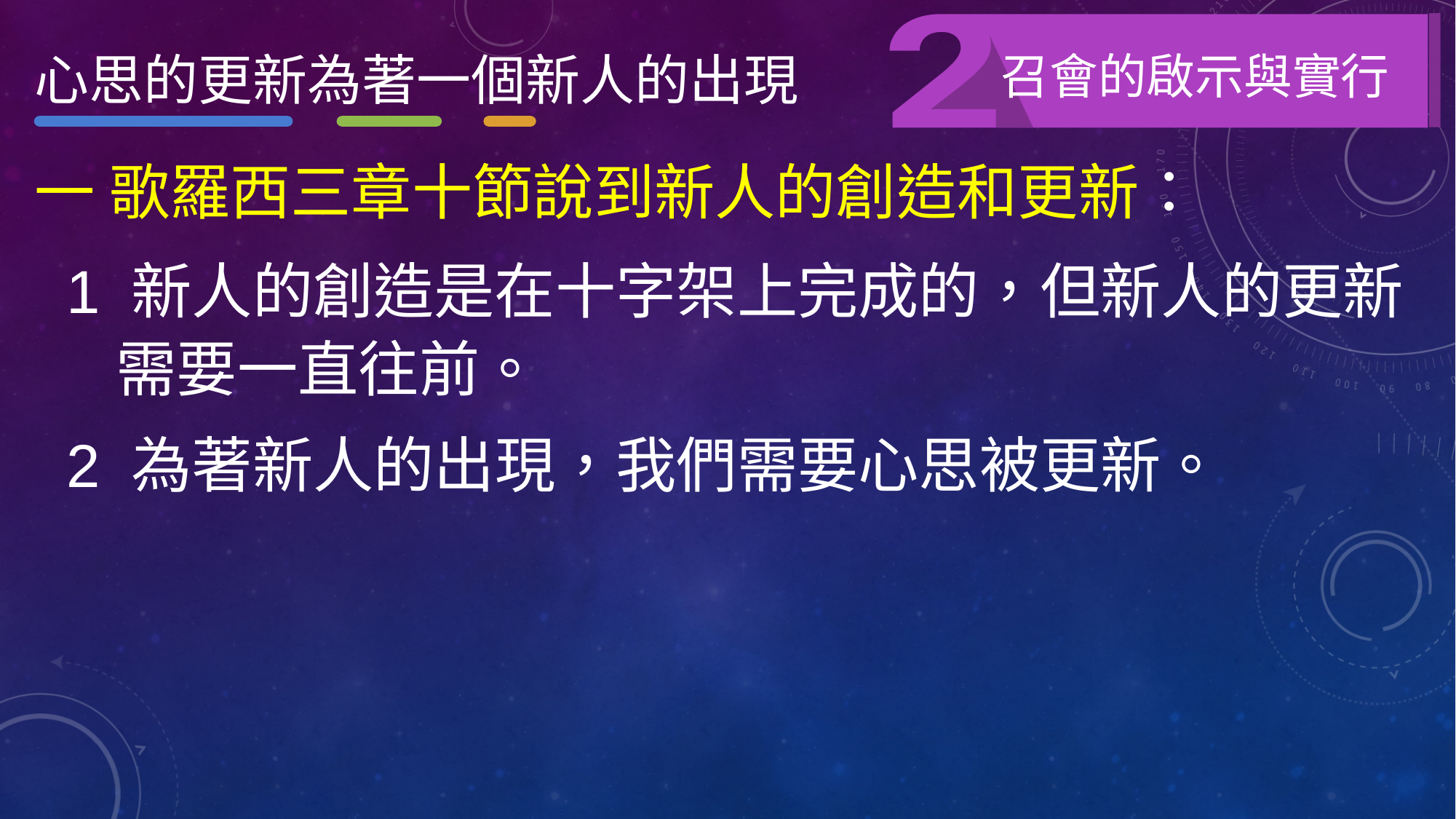

召會的啟示與實行
心思的更新為著一個新人的出現

一 歌羅西三章十節說到新人的創造和更新：
1 新人的創造是在十字架上完成的，但新人的更新需要一直往前。
2 為著新人的出現，我們需要心思被更新。